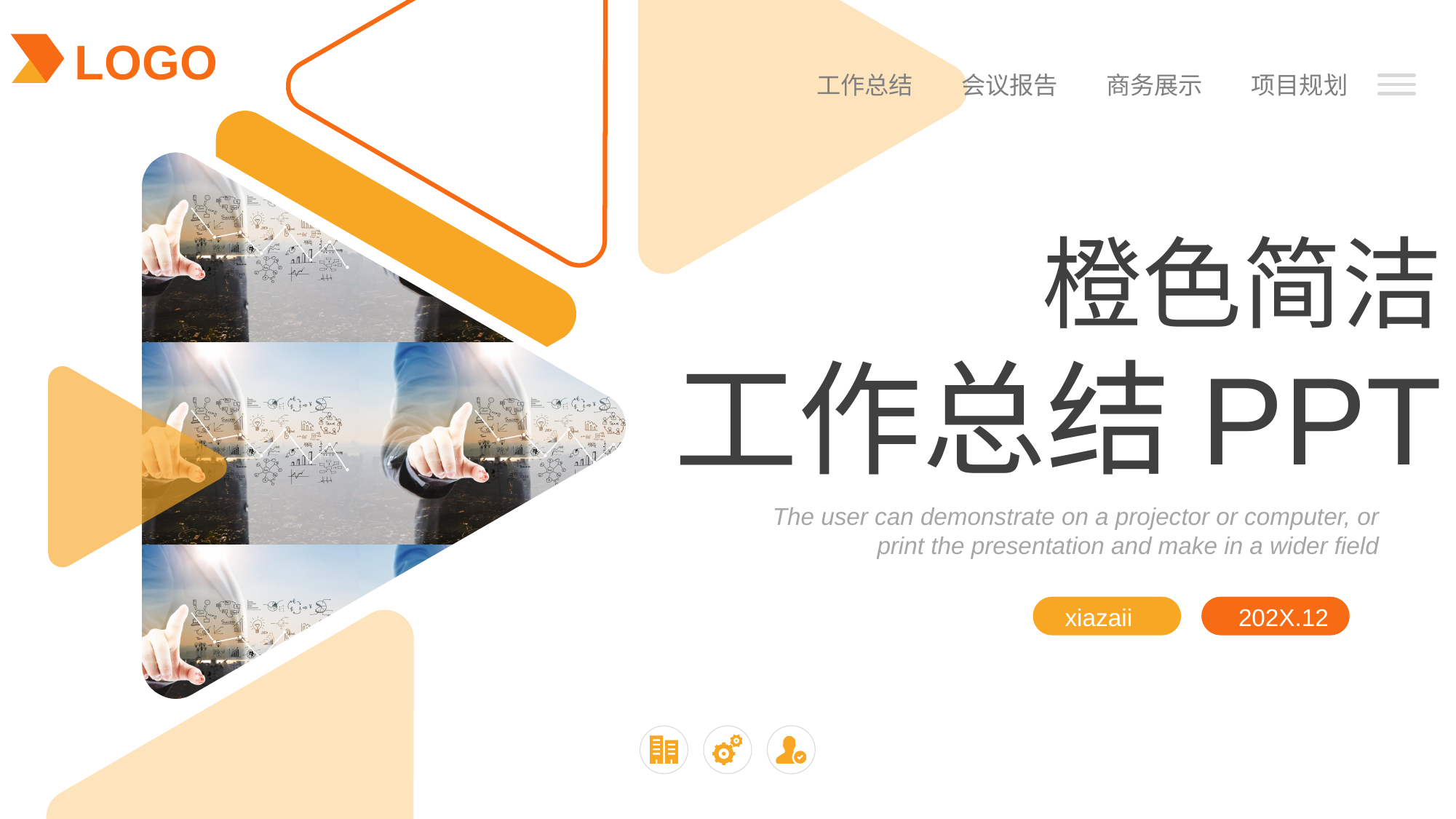

LOGO

工作总结
会议报告
商务展示
项目规划

橙色简洁
工作总结PPT

The user can demonstrate on a projector or computer, or print the presentation and make in a wider field

xiazaii

202X.12